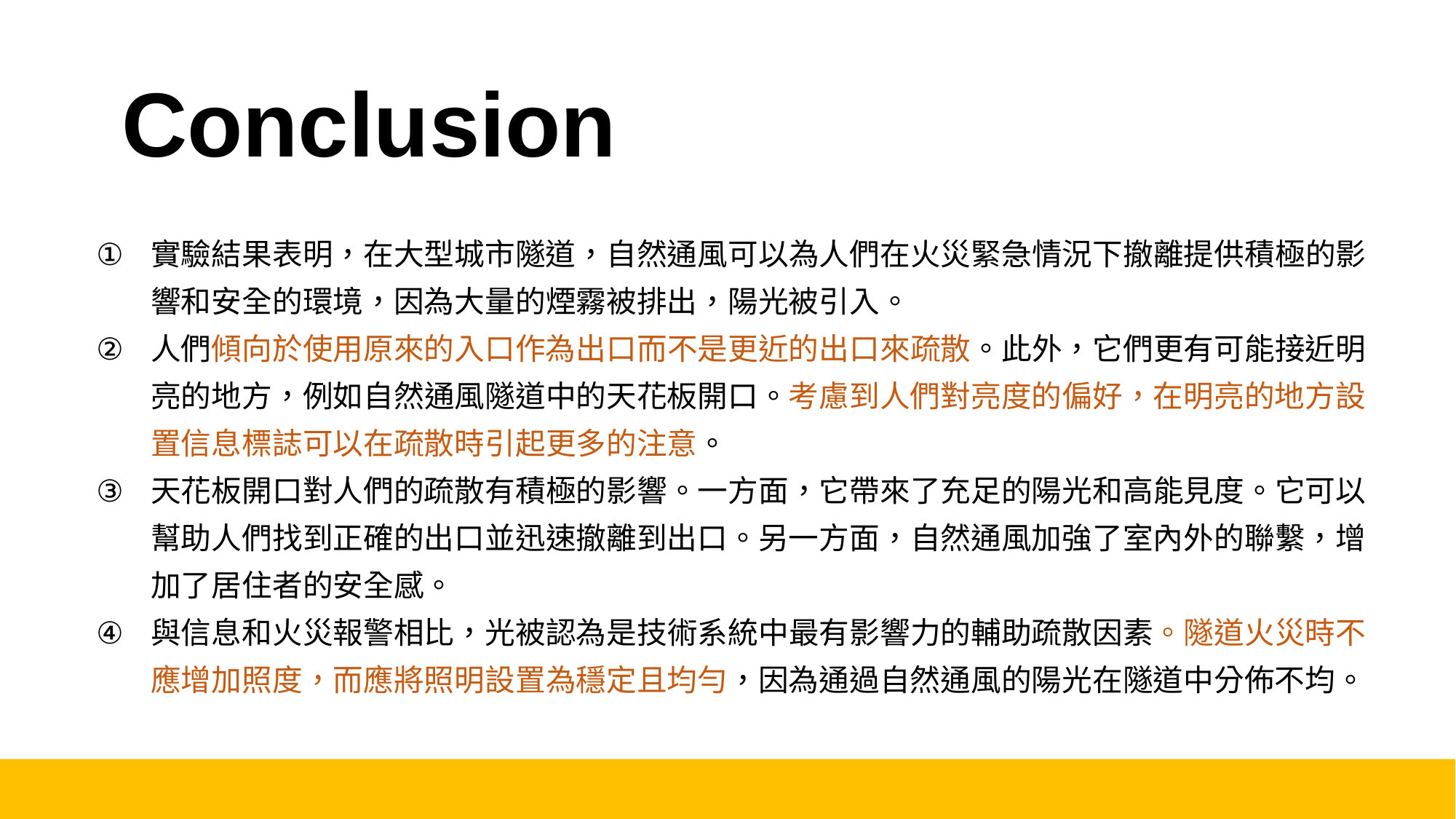

Conclusion
實驗結果表明，在大型城市隧道，自然通風可以為人們在火災緊急情況下撤離提供積極的影響和安全的環境，因為大量的煙霧被排出，陽光被引入。
人們傾向於使用原來的入口作為出口而不是更近的出口來疏散。此外，它們更有可能接近明亮的地方，例如自然通風隧道中的天花板開口。考慮到人們對亮度的偏好，在明亮的地方設置信息標誌可以在疏散時引起更多的注意。
天花板開口對人們的疏散有積極的影響。一方面，它帶來了充足的陽光和高能見度。它可以幫助人們找到正確的出口並迅速撤離到出口。另一方面，自然通風加強了室內外的聯繫，增加了居住者的安全感。
與信息和火災報警相比，光被認為是技術系統中最有影響力的輔助疏散因素。隧道火災時不應增加照度，而應將照明設置為穩定且均勻，因為通過自然通風的陽光在隧道中分佈不均。

26